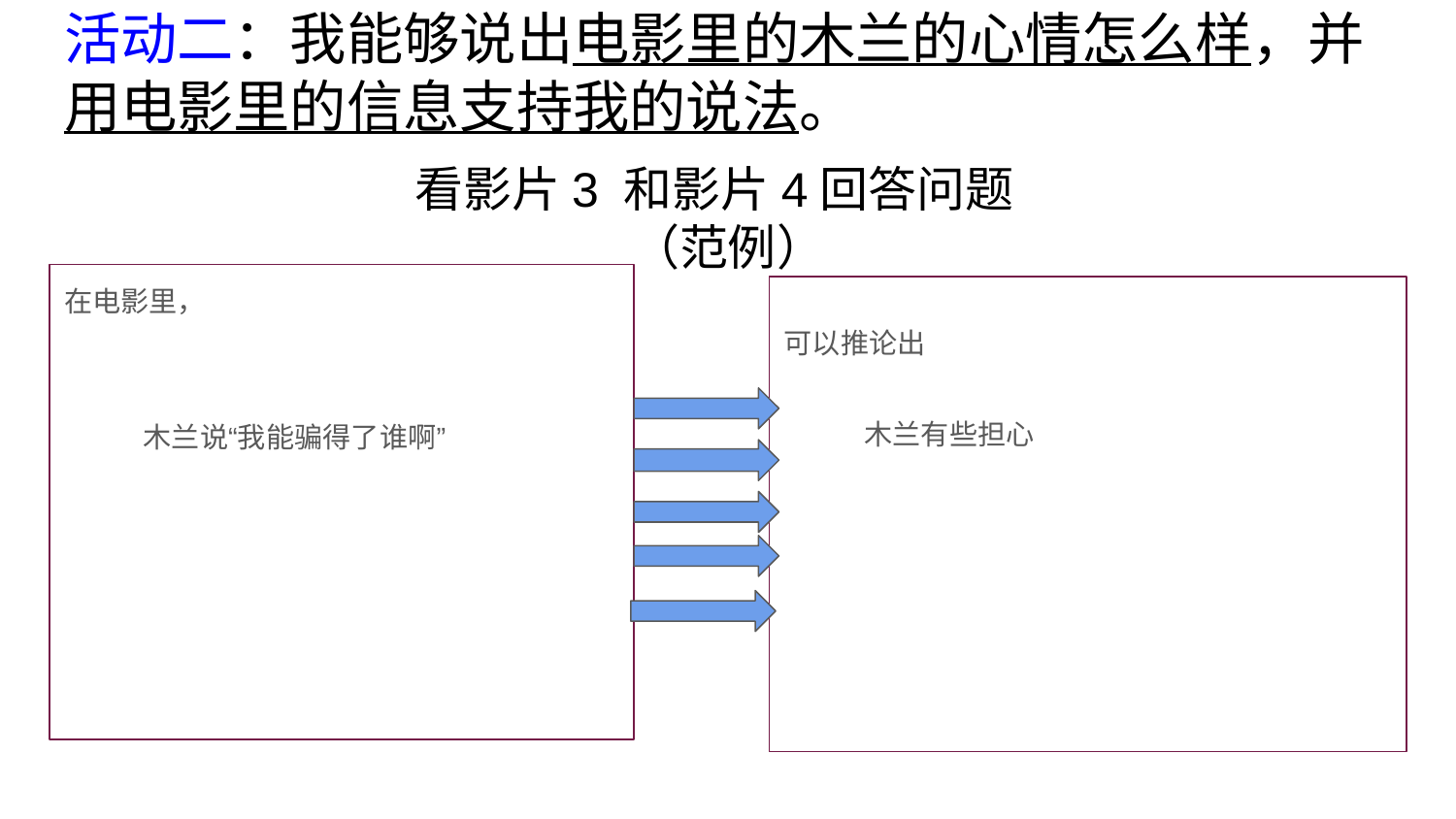

# 活动二：我能够说出电影里的木兰的心情怎么样，并用电影里的信息支持我的说法。

看影片3 和影片4回答问题
（范例）
在电影里，

可以推论出

木兰有些担心

木兰说“我能骗得了谁啊”